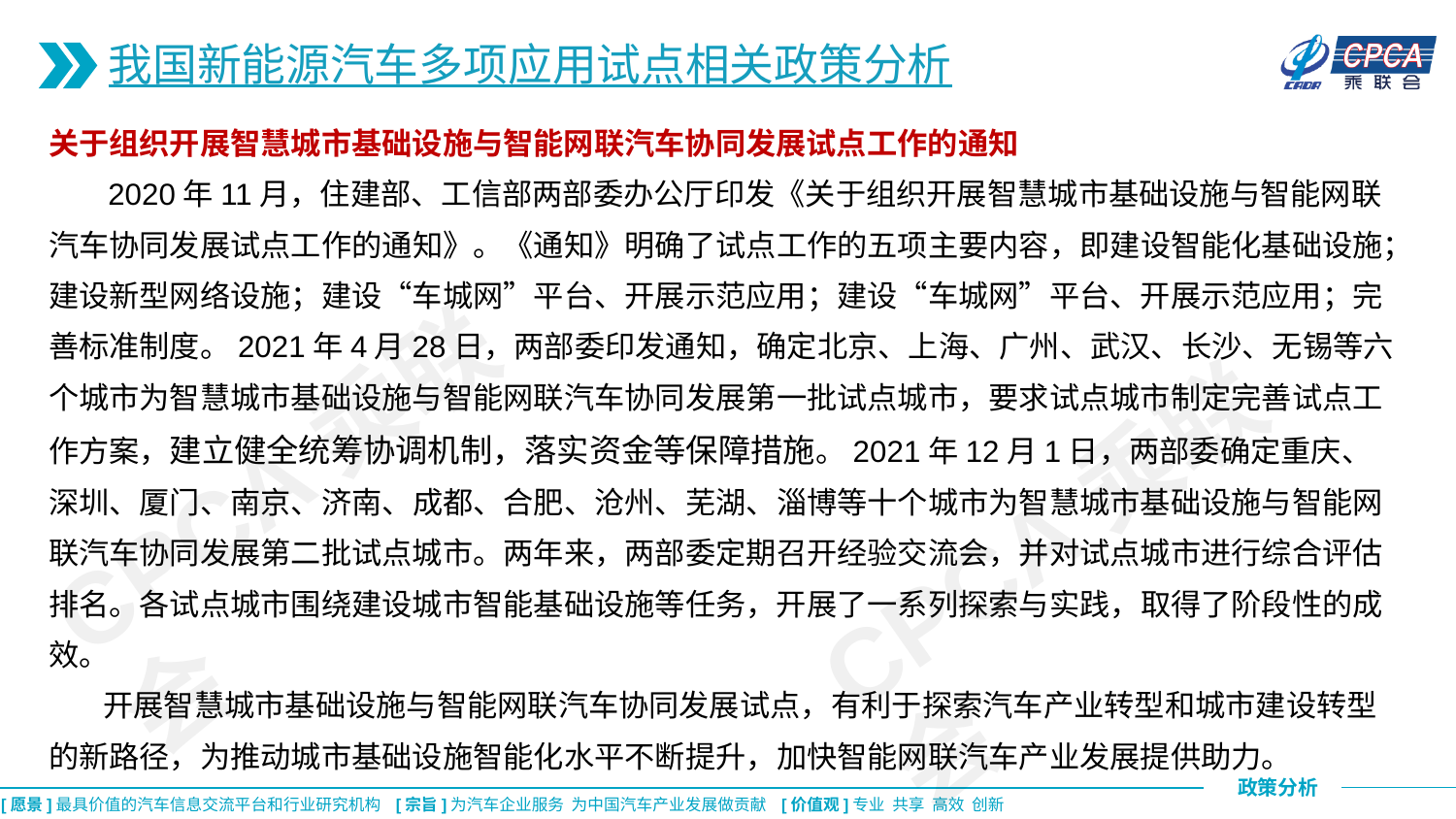

我国新能源汽车多项应用试点相关政策分析
关于组织开展智慧城市基础设施与智能网联汽车协同发展试点工作的通知
       2020年11月，住建部、工信部两部委办公厅印发《关于组织开展智慧城市基础设施与智能网联汽车协同发展试点工作的通知》。《通知》明确了试点工作的五项主要内容，即建设智能化基础设施；
建设新型网络设施；建设“车城网”平台、开展示范应用；建设“车城网”平台、开展示范应用；完善标准制度。2021年4月28日，两部委印发通知，确定北京、上海、广州、武汉、长沙、无锡等六个城市为智慧城市基础设施与智能网联汽车协同发展第一批试点城市，要求试点城市制定完善试点工作方案，建立健全统筹协调机制，落实资金等保障措施。2021年12月1日，两部委确定重庆、深圳、厦门、南京、济南、成都、合肥、沧州、芜湖、淄博等十个城市为智慧城市基础设施与智能网联汽车协同发展第二批试点城市。两年来，两部委定期召开经验交流会，并对试点城市进行综合评估排名。各试点城市围绕建设城市智能基础设施等任务，开展了一系列探索与实践，取得了阶段性的成效。
       开展智慧城市基础设施与智能网联汽车协同发展试点，有利于探索汽车产业转型和城市建设转型的新路径，为推动城市基础设施智能化水平不断提升，加快智能网联汽车产业发展提供助力。
CPCA乘联会
CPCA乘联会